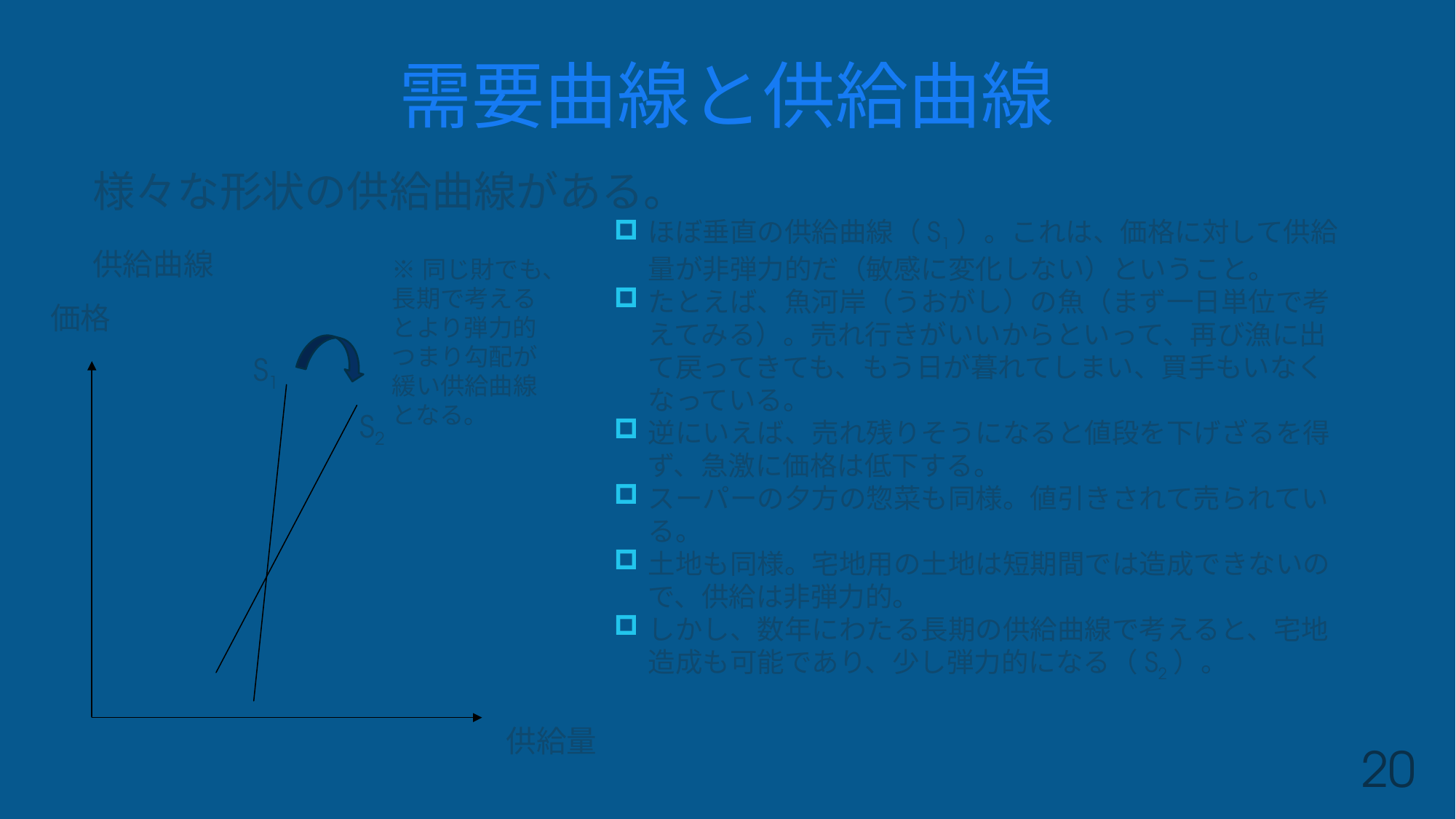

# 需要曲線と供給曲線
　様々な形状の供給曲線がある。
　供給曲線
価格
　　　　　　  S1
                                     S2

　　　　　　　　　　　　　　　供給量
ほぼ垂直の供給曲線（S1）。これは、価格に対して供給量が非弾力的だ（敏感に変化しない）ということ。
たとえば、魚河岸（うおがし）の魚（まず一日単位で考えてみる）。売れ行きがいいからといって、再び漁に出て戻ってきても、もう日が暮れてしまい、買手もいなくなっている。
逆にいえば、売れ残りそうになると値段を下げざるを得ず、急激に価格は低下する。
スーパーの夕方の惣菜も同様。値引きされて売られている。
土地も同様。宅地用の土地は短期間では造成できないので、供給は非弾力的。
しかし、数年にわたる長期の供給曲線で考えると、宅地造成も可能であり、少し弾力的になる（S2）。
※同じ財でも、長期で考えるとより弾力的つまり勾配が緩い供給曲線となる。

20